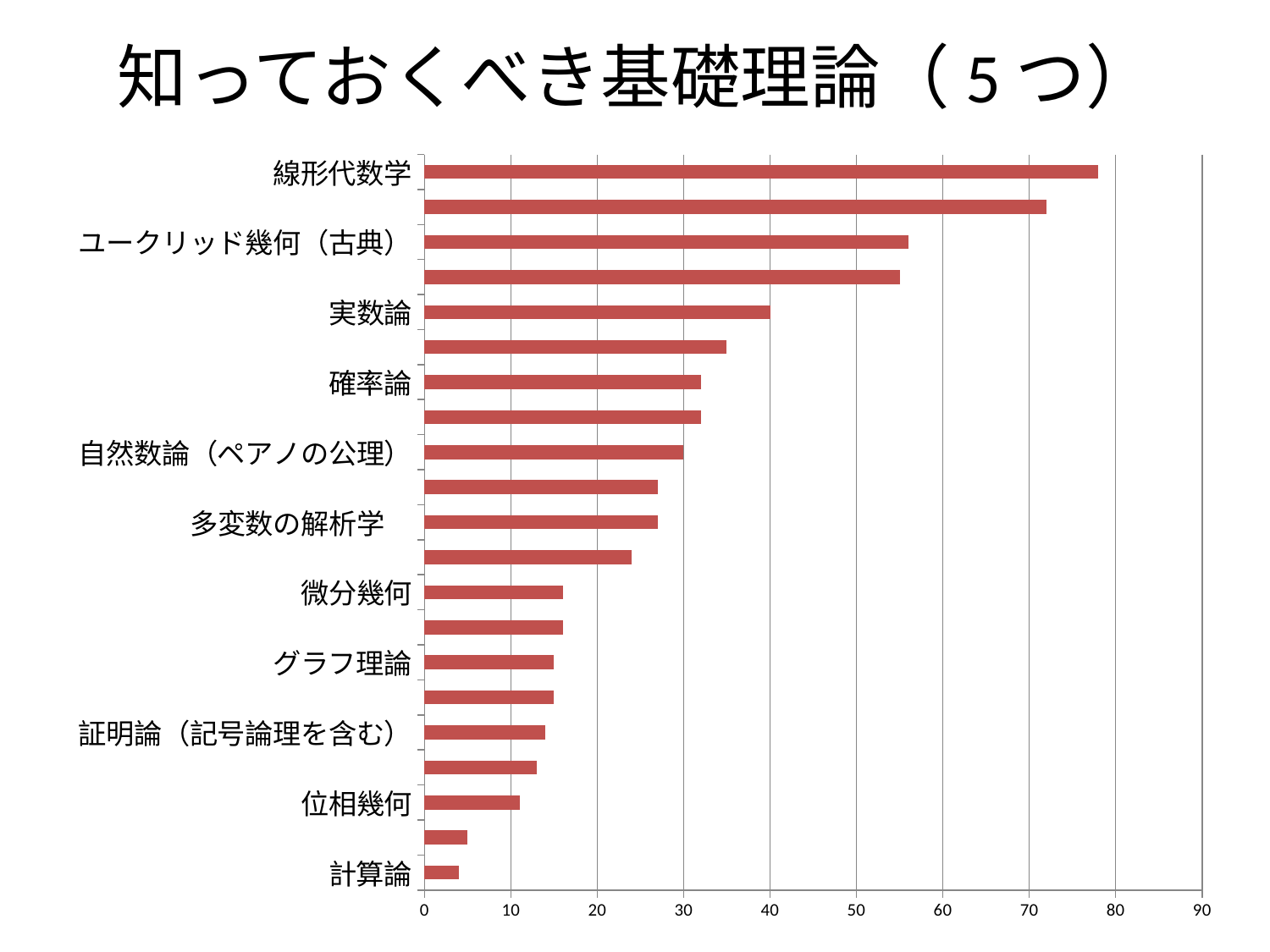

# 知っておくべき基礎理論（5つ）

### Chart

| Category |  |
|---|---|
| 計算論 | 4.0 |
| 変換幾何 | 5.0 |
| 位相幾何 | 11.0 |
| 公理的集合論 | 13.0 |
| 証明論（記号論理を含む） | 14.0 |
| 公理論的ユークリッド幾何 | 15.0 |
| グラフ理論 | 15.0 |
| 非ユークリッド幾何 | 16.0 |
| 微分幾何 | 16.0 |
| ３次・４次方程式の解法 | 24.0 |
| 多変数の解析学　 | 27.0 |
| 複素解析 | 27.0 |
| 自然数論（ペアノの公理） | 30.0 |
| 代数方程式の一般論 | 32.0 |
| 確率論 | 32.0 |
| 数理統計学 | 35.0 |
| 実数論 | 40.0 |
| １変数の解析学 | 55.0 |
| ユークリッド幾何（古典） | 56.0 |
| 初等整数論 | 72.0 |
| 線形代数学 | 78.0 |